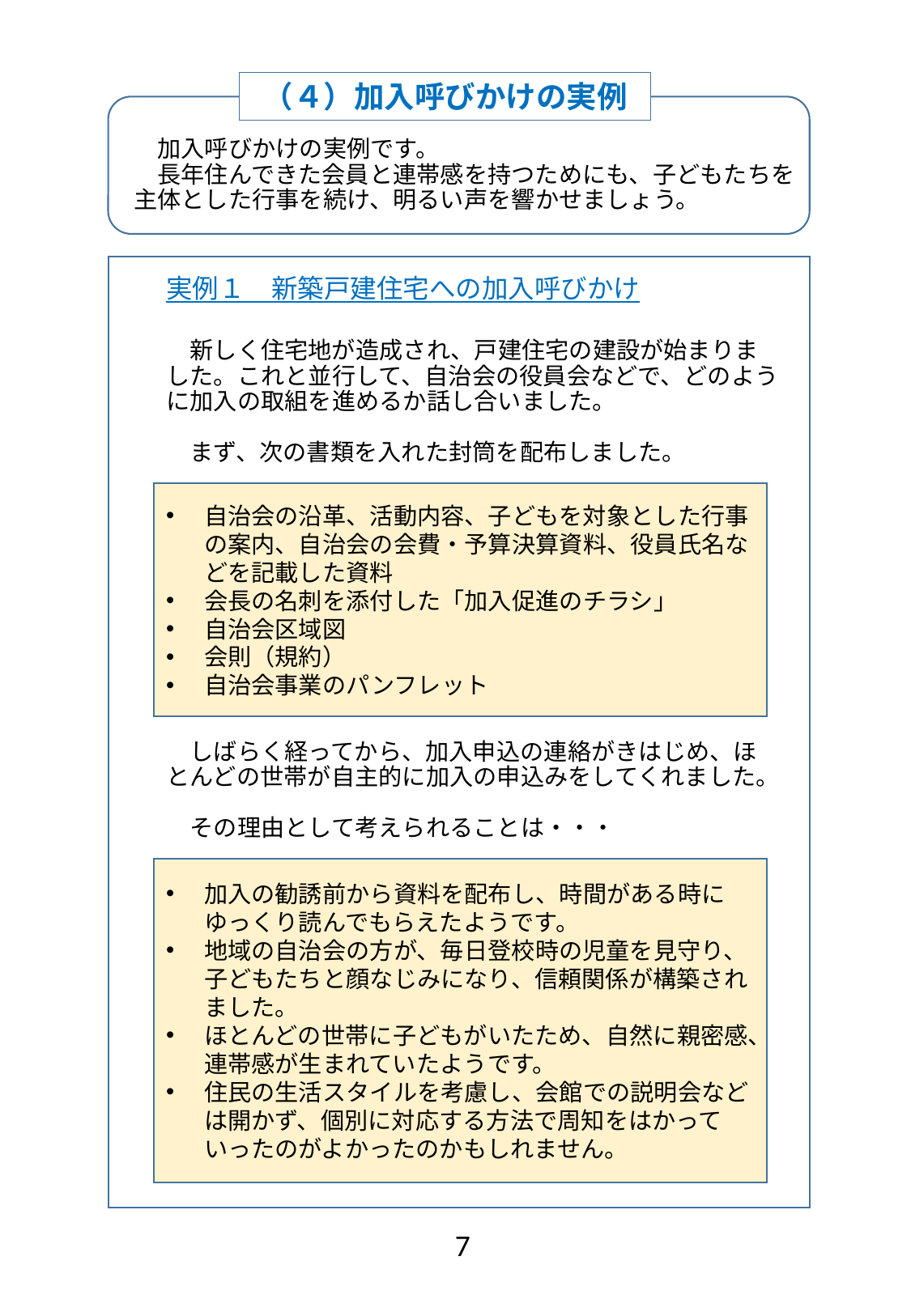

（４）加入呼びかけの実例

　加入呼びかけの実例です。
　長年住んできた会員と連帯感を持つためにも、子どもたちを主体とした行事を続け、明るい声を響かせましょう。

実例１　新築戸建住宅への加入呼びかけ
　新しく住宅地が造成され、戸建住宅の建設が始まりました。これと並行して、自治会の役員会などで、どのように加入の取組を進めるか話し合いました。

　まず、次の書類を入れた封筒を配布しました。
自治会の沿革、活動内容、子どもを対象とした行事の案内、自治会の会費・予算決算資料、役員氏名などを記載した資料
会長の名刺を添付した「加入促進のチラシ」
自治会区域図
会則（規約）
自治会事業のパンフレット
　しばらく経ってから、加入申込の連絡がきはじめ、ほとんどの世帯が自主的に加入の申込みをしてくれました。

　その理由として考えられることは・・・
加入の勧誘前から資料を配布し、時間がある時にゆっくり読んでもらえたようです。
地域の自治会の方が、毎日登校時の児童を見守り、子どもたちと顔なじみになり、信頼関係が構築されました。
ほとんどの世帯に子どもがいたため、自然に親密感、連帯感が生まれていたようです。
住民の生活スタイルを考慮し、会館での説明会などは開かず、個別に対応する方法で周知をはかっていったのがよかったのかもしれません。
7